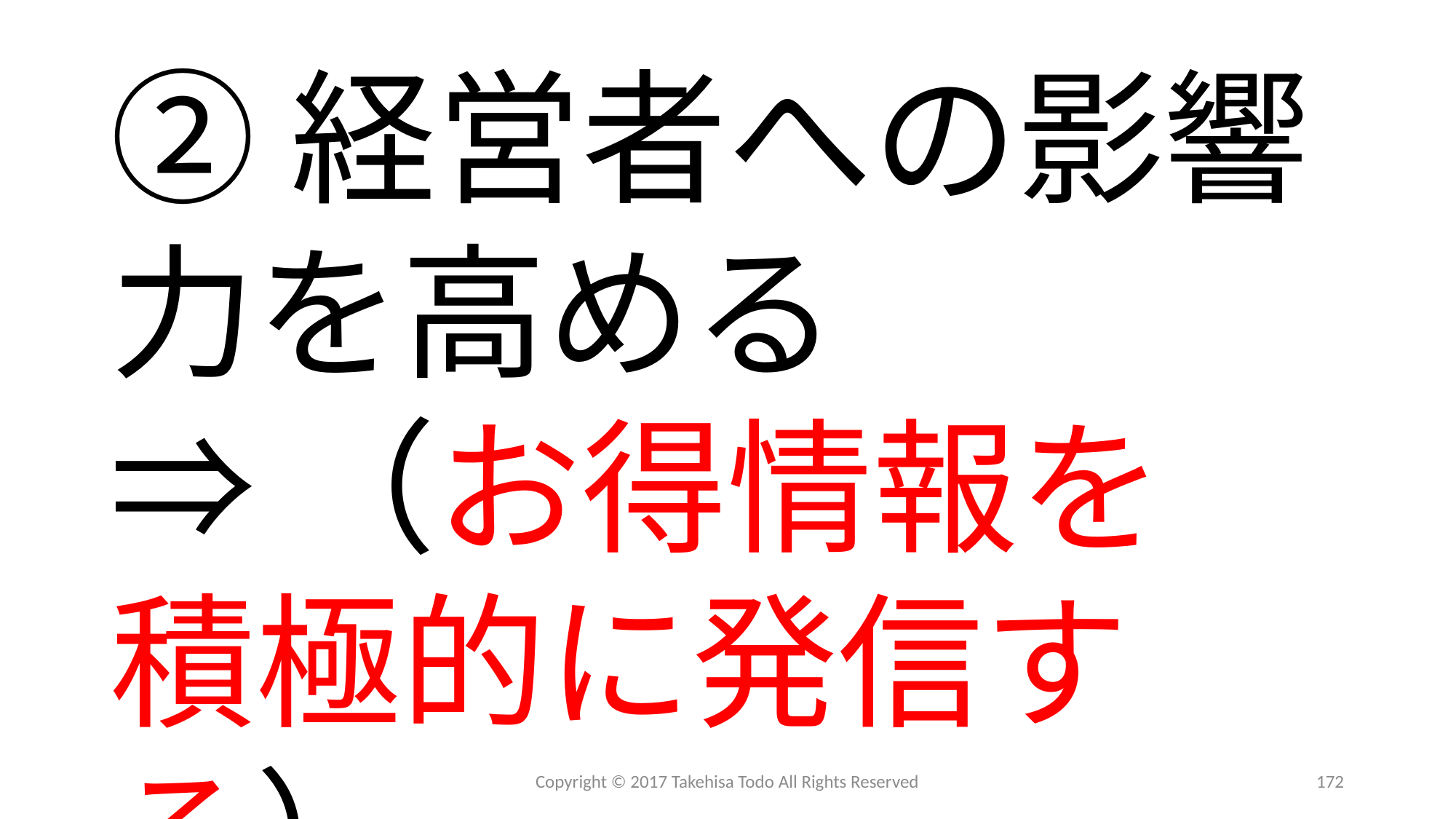

②経営者への影響力を高める
⇒（お得情報を
積極的に発信する）

Copyright © 2017 Takehisa Todo All Rights Reserved
172